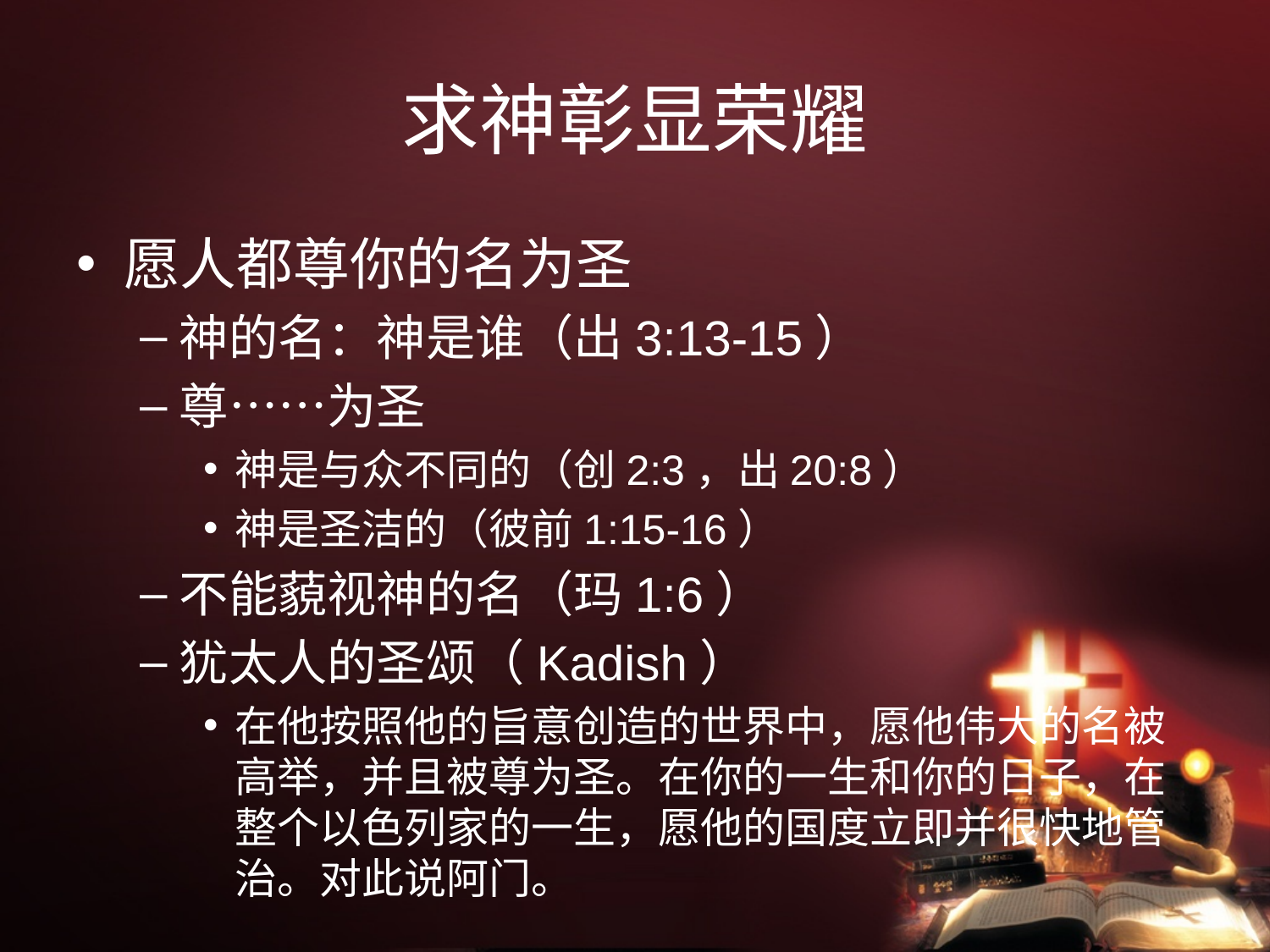

# 求神彰显荣耀
愿人都尊你的名为圣
神的名：神是谁（出3:13-15）
尊……为圣
神是与众不同的（创2:3，出20:8）
神是圣洁的（彼前1:15-16）
不能藐视神的名（玛1:6）
犹太人的圣颂（Kadish）
在他按照他的旨意创造的世界中，愿他伟大的名被高举，并且被尊为圣。在你的一生和你的日子，在整个以色列家的一生，愿他的国度立即并很快地管治。对此说阿门。